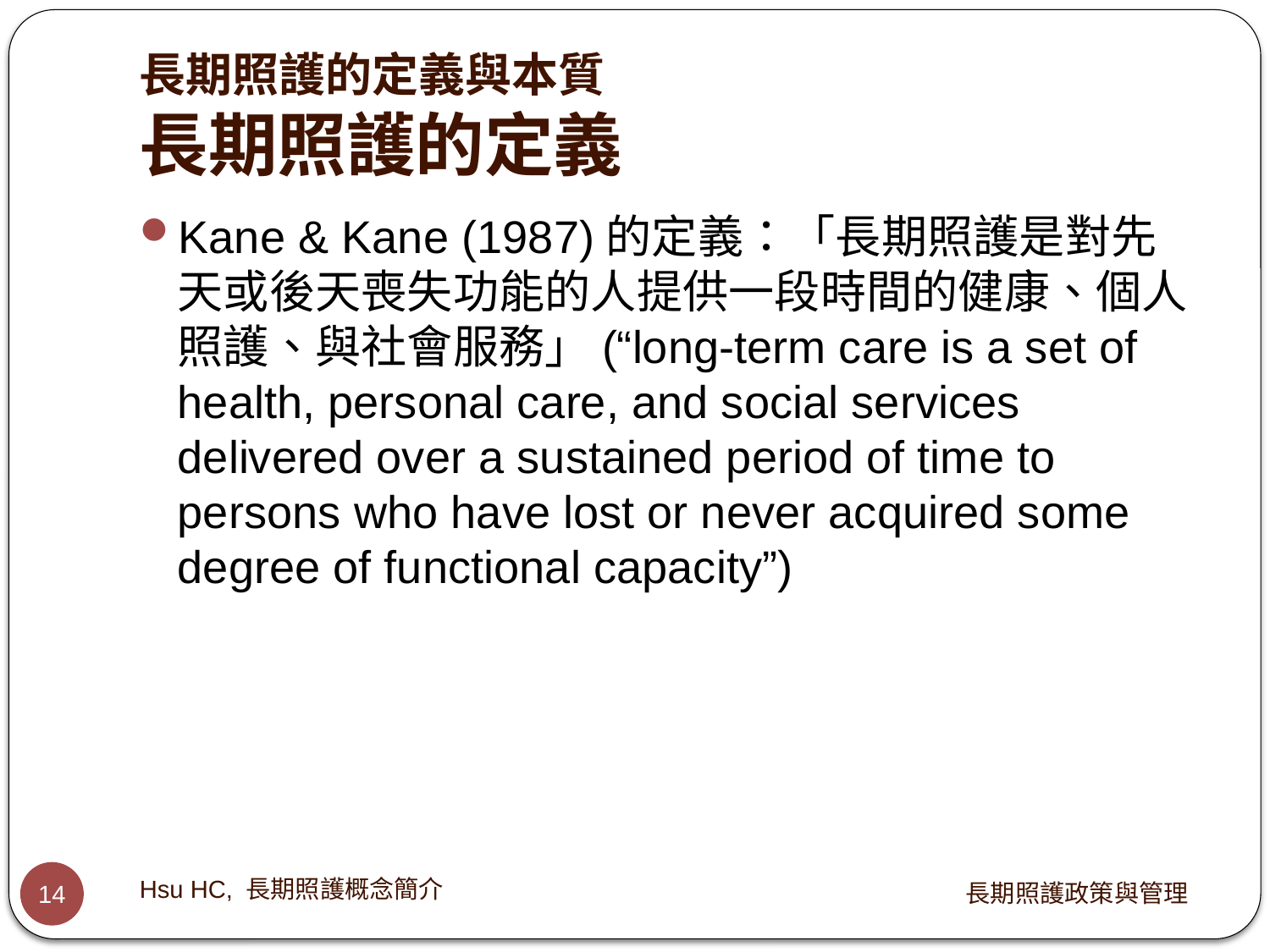

# 長期照護的定義與本質 長期照護的定義
Kane & Kane (1987)的定義：「長期照護是對先天或後天喪失功能的人提供一段時間的健康、個人照護、與社會服務」(“long-term care is a set of health, personal care, and social services delivered over a sustained period of time to persons who have lost or never acquired some degree of functional capacity”)

Hsu HC, 長期照護概念簡介
長期照護政策與管理
14